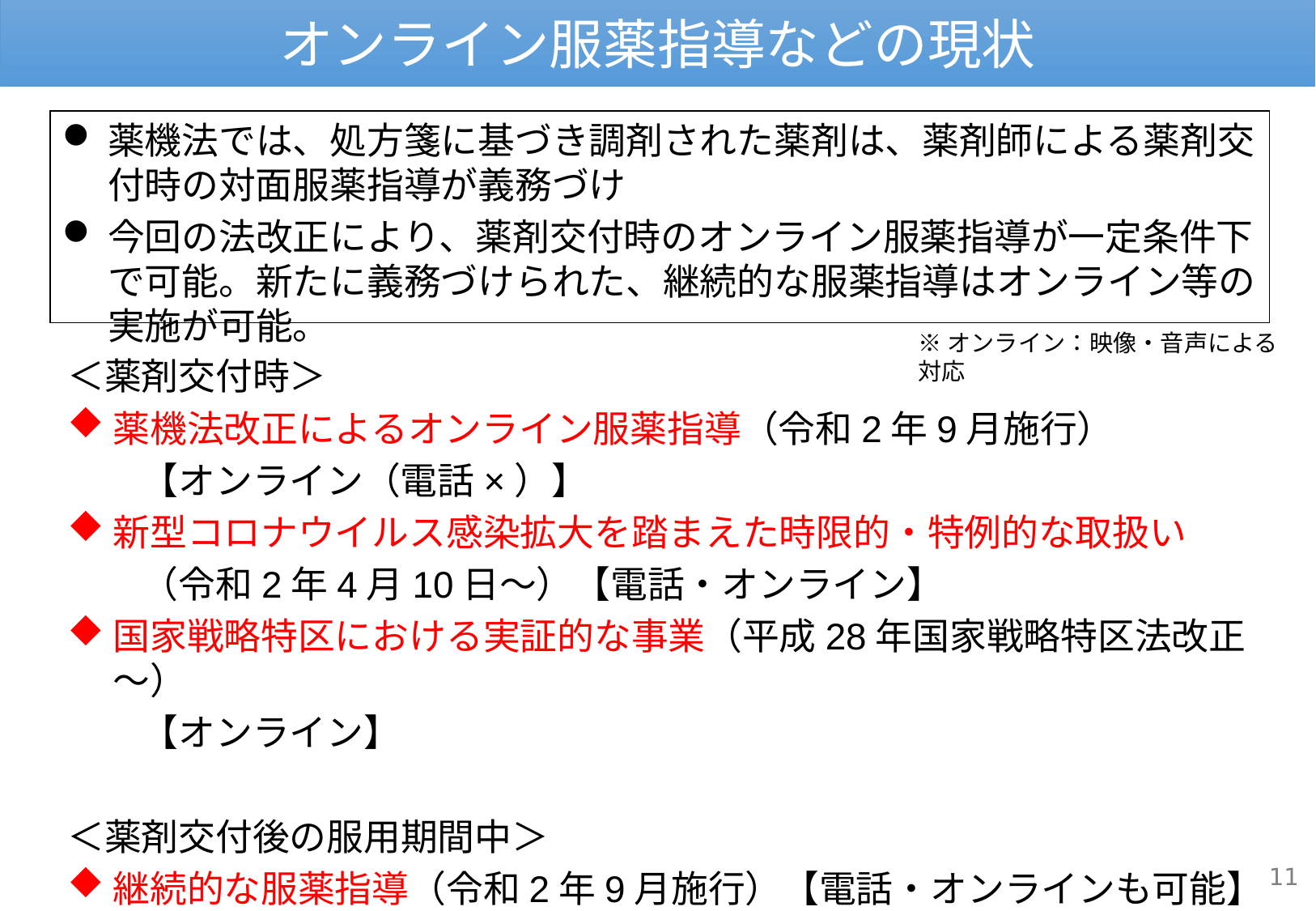

オンライン服薬指導などの現状
薬機法では、処方箋に基づき調剤された薬剤は、薬剤師による薬剤交付時の対面服薬指導が義務づけ
今回の法改正により、薬剤交付時のオンライン服薬指導が一定条件下で可能。新たに義務づけられた、継続的な服薬指導はオンライン等の実施が可能。
※オンライン：映像・音声による対応
＜薬剤交付時＞
薬機法改正によるオンライン服薬指導（令和2年9月施行）
　　【オンライン（電話×）】
新型コロナウイルス感染拡大を踏まえた時限的・特例的な取扱い
　　（令和2年4月10日～）【電話・オンライン】
国家戦略特区における実証的な事業（平成28年国家戦略特区法改正～）
　　【オンライン】

＜薬剤交付後の服用期間中＞
継続的な服薬指導（令和2年9月施行）【電話・オンラインも可能】

11